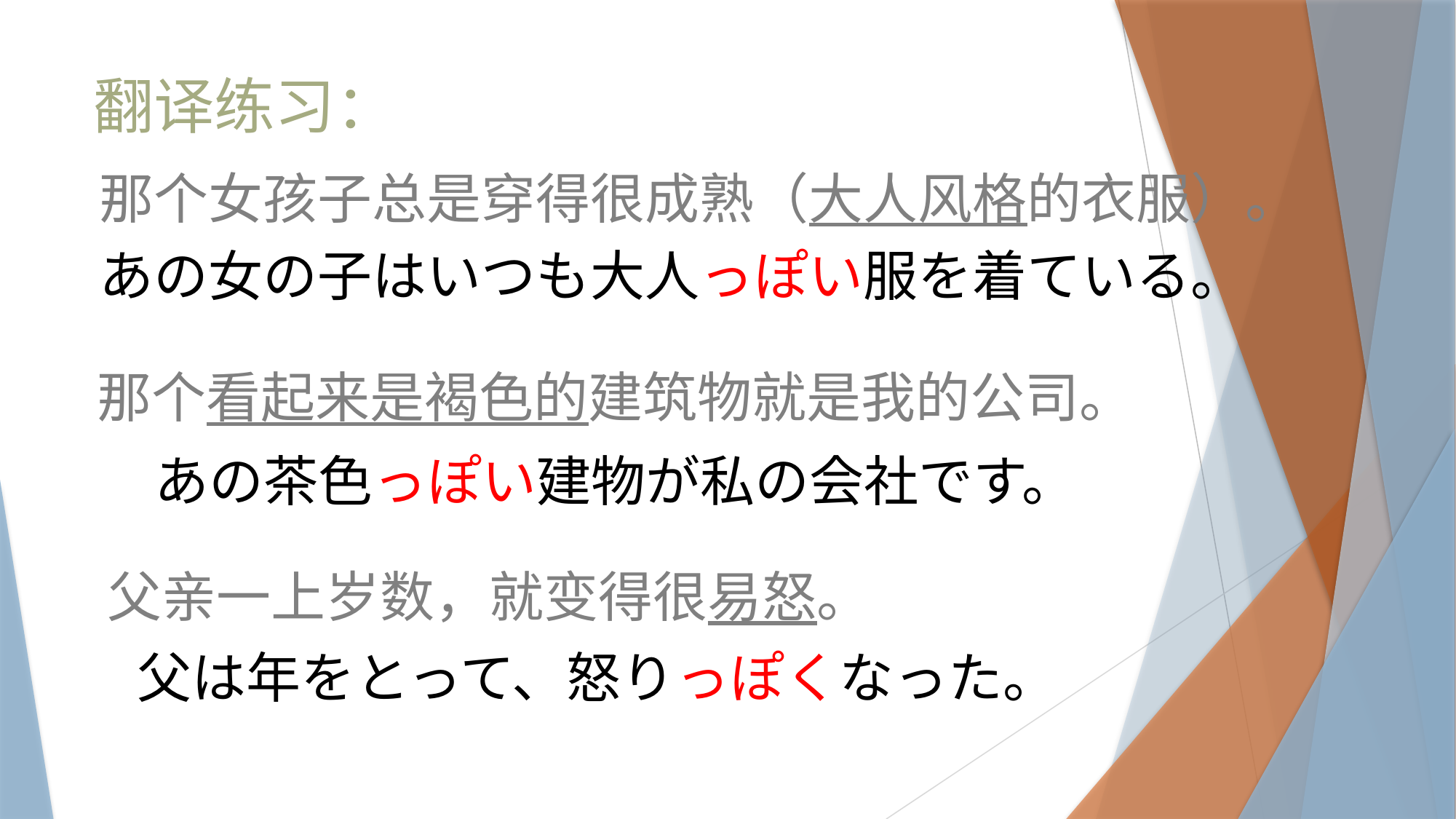

翻译练习：
那个女孩子总是穿得很成熟（大人风格的衣服）。
あの女の子はいつも大人っぽい服を着ている。
那个看起来是褐色的建筑物就是我的公司。
あの茶色っぽい建物が私の会社です。
父亲一上岁数，就变得很易怒。
父は年をとって、怒りっぽくなった。